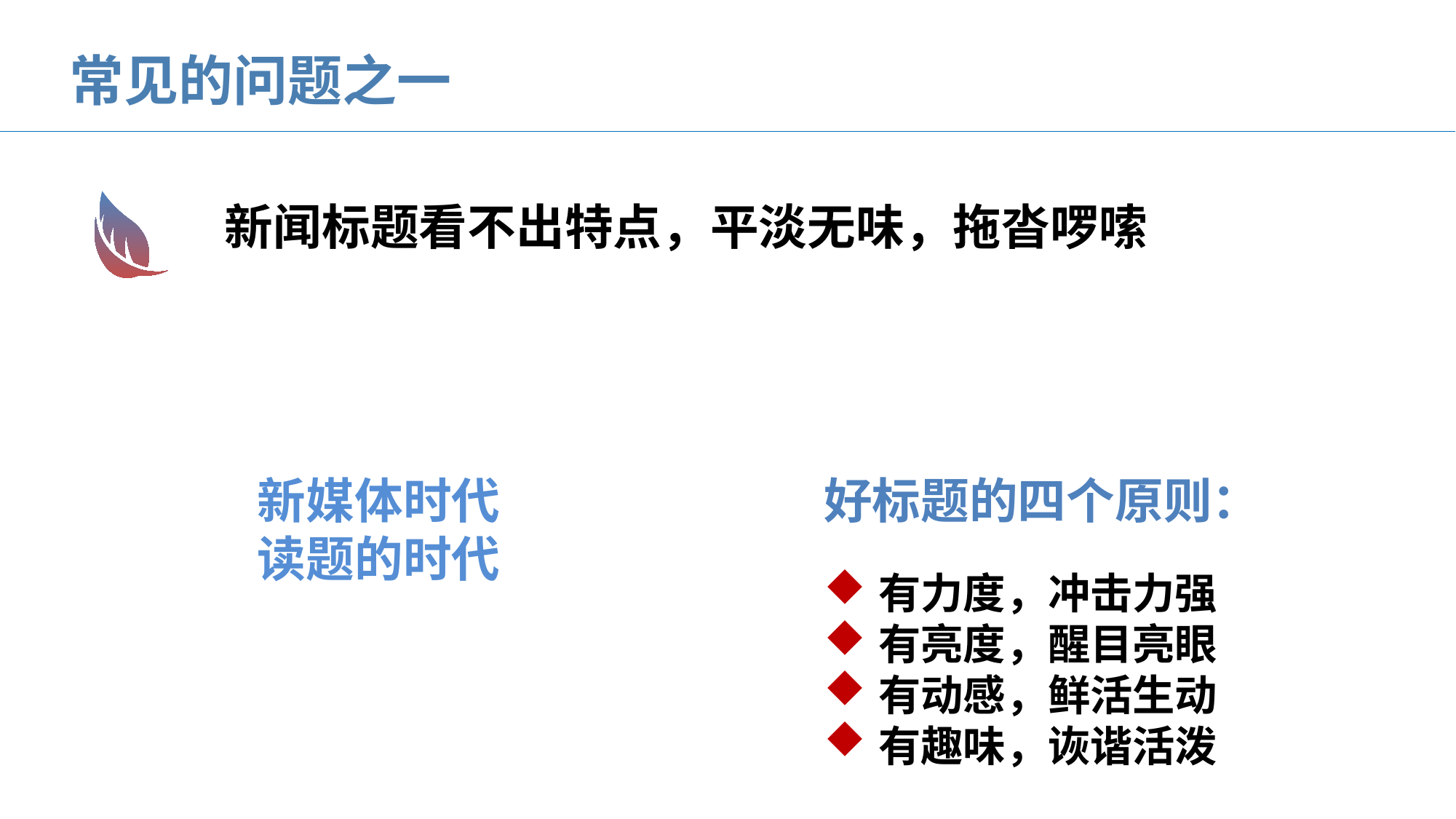

常见的问题之一

新闻标题看不出特点，平淡无味，拖沓啰嗦
新媒体时代
读题的时代
好标题的四个原则：
有力度，冲击力强
有亮度，醒目亮眼
有动感，鲜活生动
有趣味，诙谐活泼